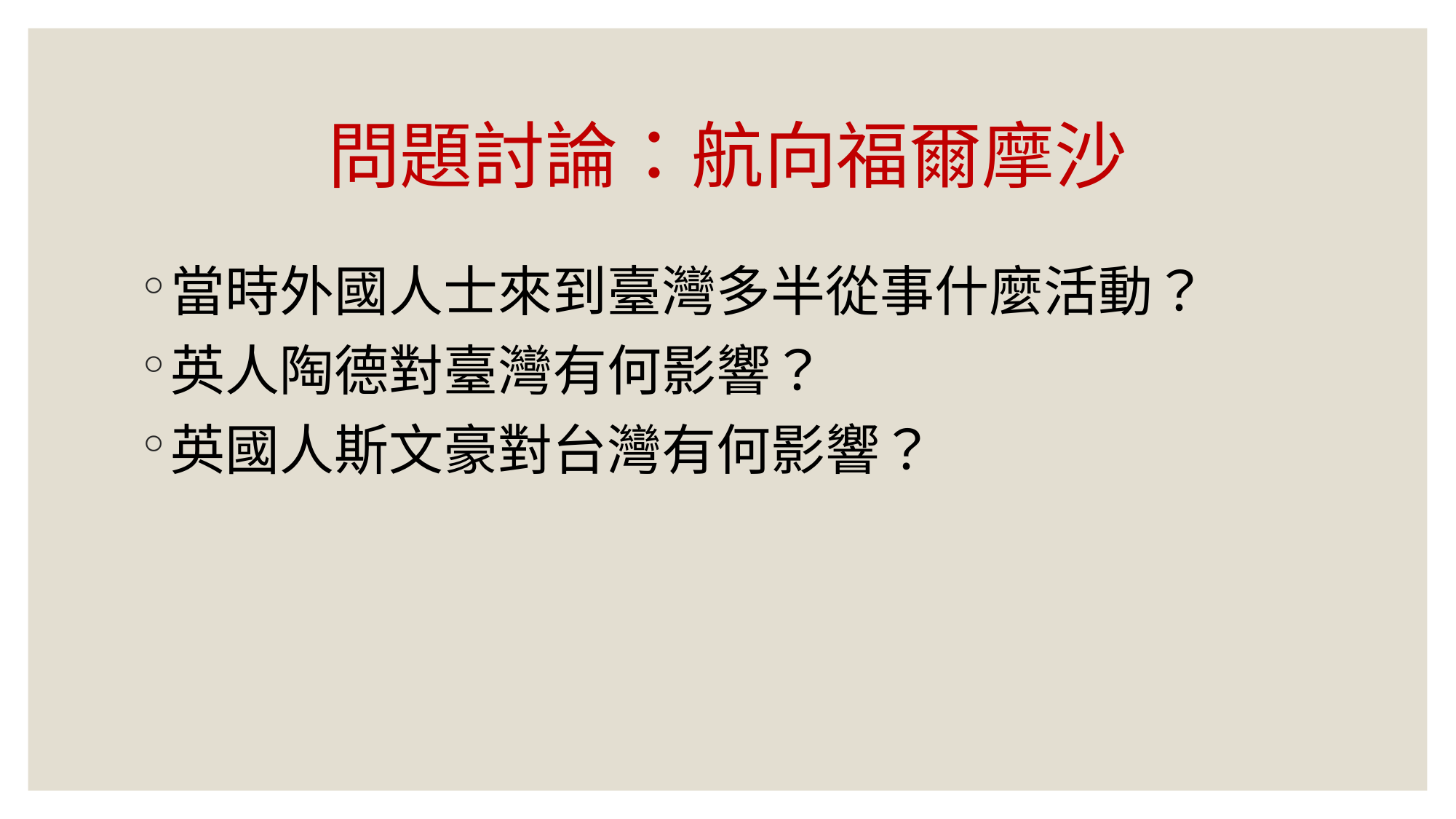

# 問題討論：航向福爾摩沙
當時外國人士來到臺灣多半從事什麼活動？
英人陶德對臺灣有何影響？
英國人斯文豪對台灣有何影響？